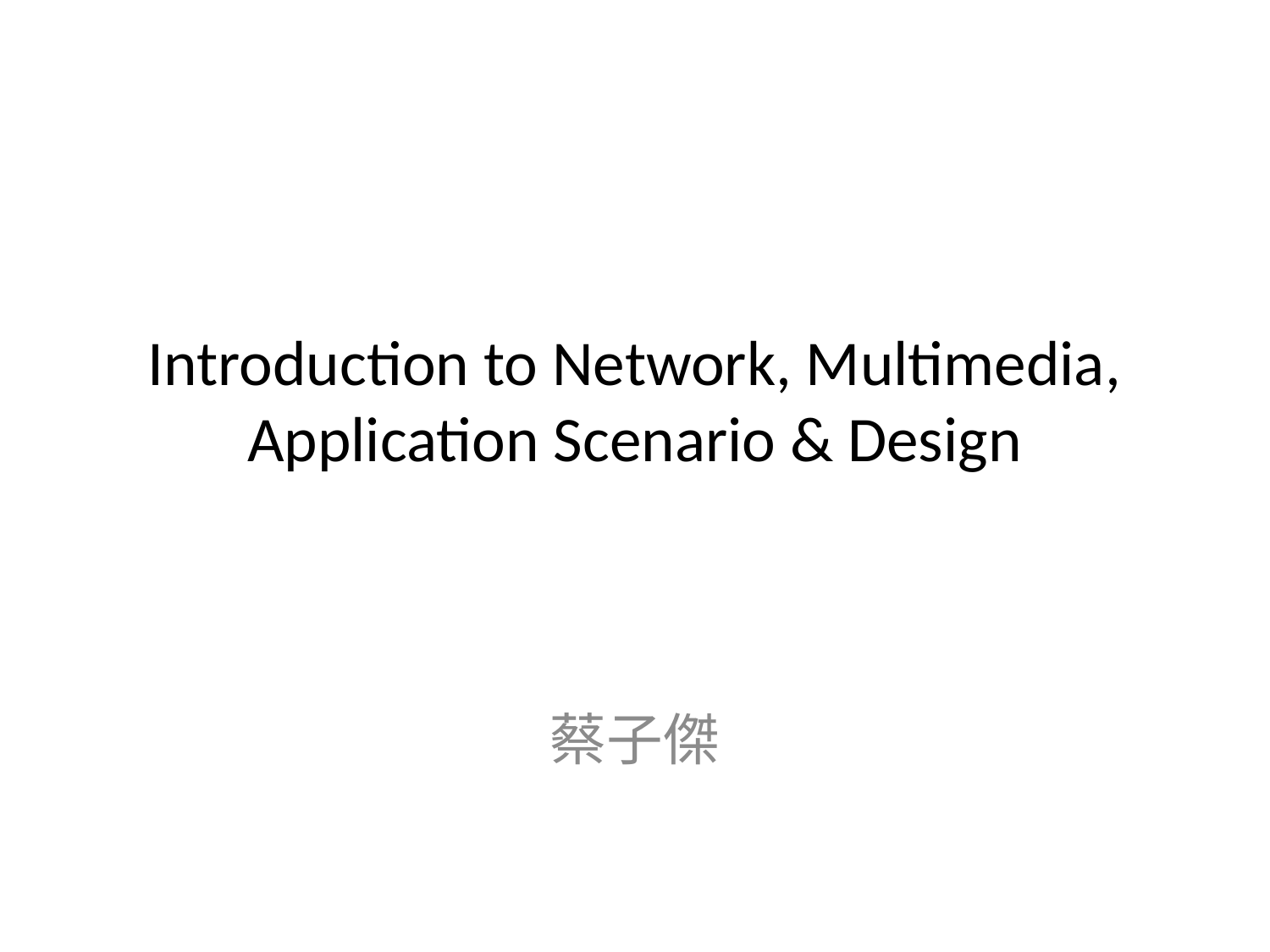

# Introduction to Network, Multimedia, Application Scenario & Design

蔡子傑